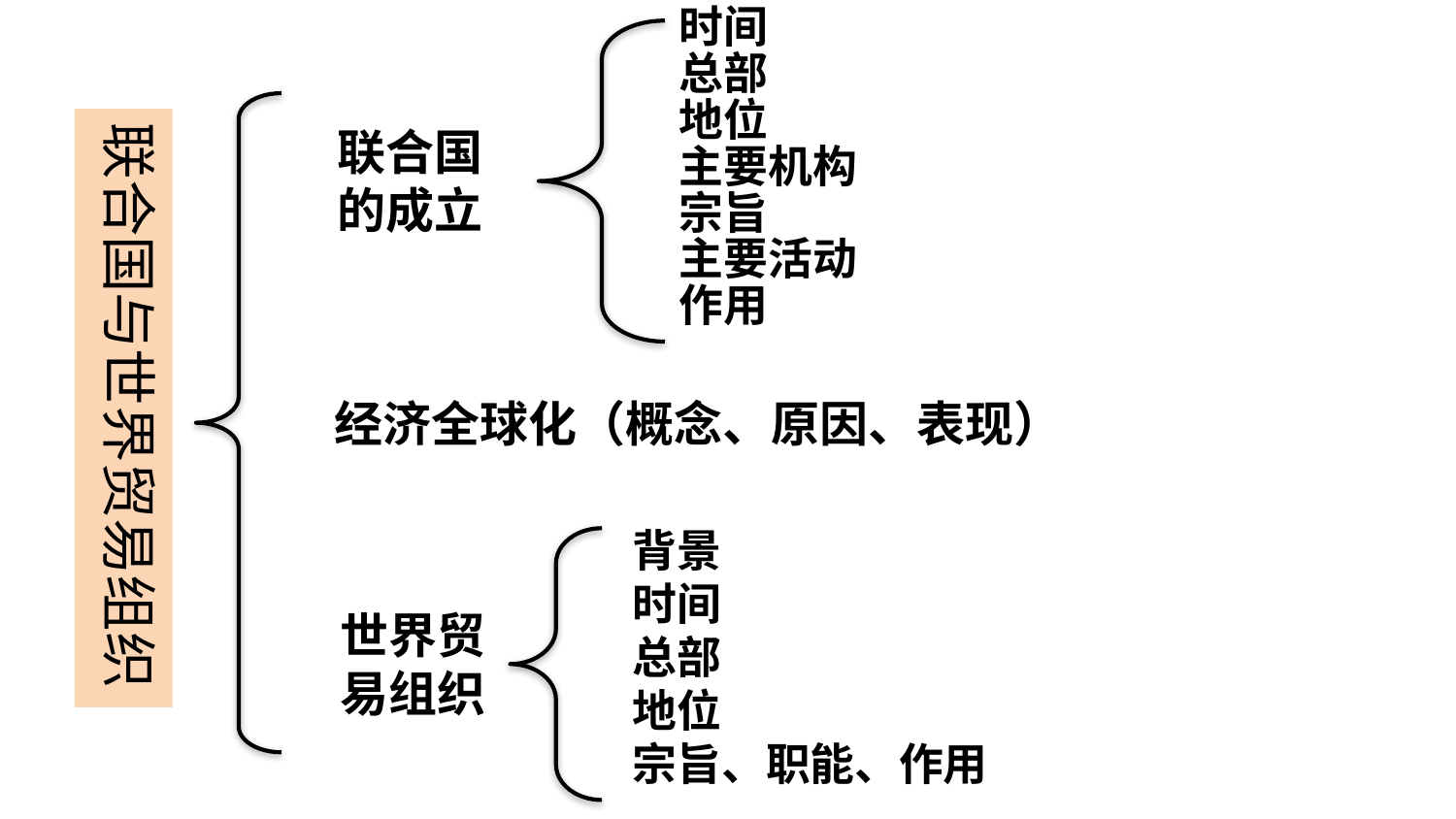

时间
总部
地位
主要机构
宗旨
主要活动
作用

联合国与世界贸易组织
联合国的成立
经济全球化（概念、原因、表现）
背景
时间
总部
地位
宗旨、职能、作用

世界贸易组织